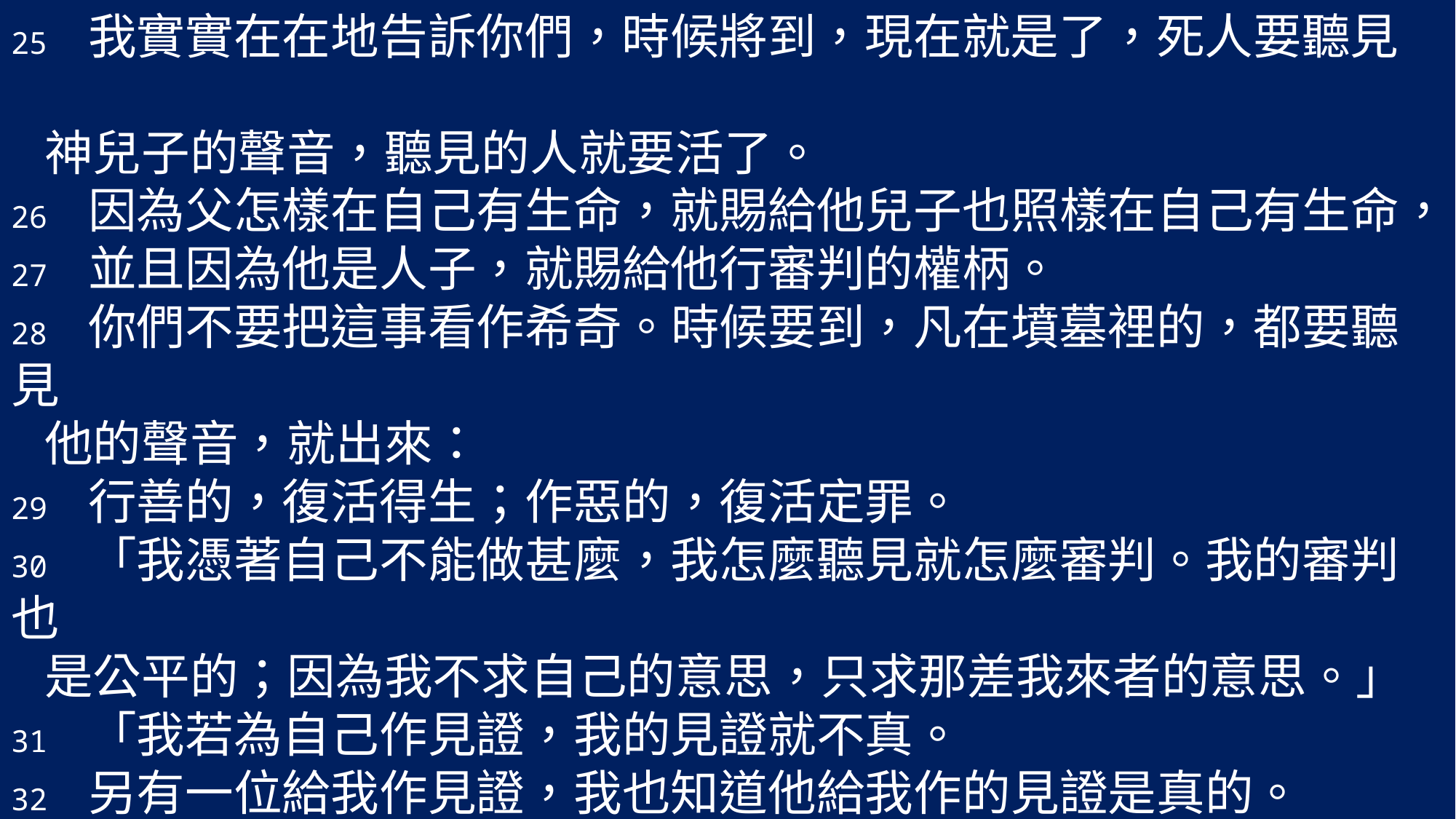

25 我實實在在地告訴你們，時候將到，現在就是了，死人要聽見
  神兒子的聲音，聽見的人就要活了。
26 因為父怎樣在自己有生命，就賜給他兒子也照樣在自己有生命，
27 並且因為他是人子，就賜給他行審判的權柄。
28 你們不要把這事看作希奇。時候要到，凡在墳墓裡的，都要聽見
  他的聲音，就出來：
29 行善的，復活得生；作惡的，復活定罪。
30 「我憑著自己不能做甚麼，我怎麼聽見就怎麼審判。我的審判也
  是公平的；因為我不求自己的意思，只求那差我來者的意思。」
31 「我若為自己作見證，我的見證就不真。
32 另有一位給我作見證，我也知道他給我作的見證是真的。